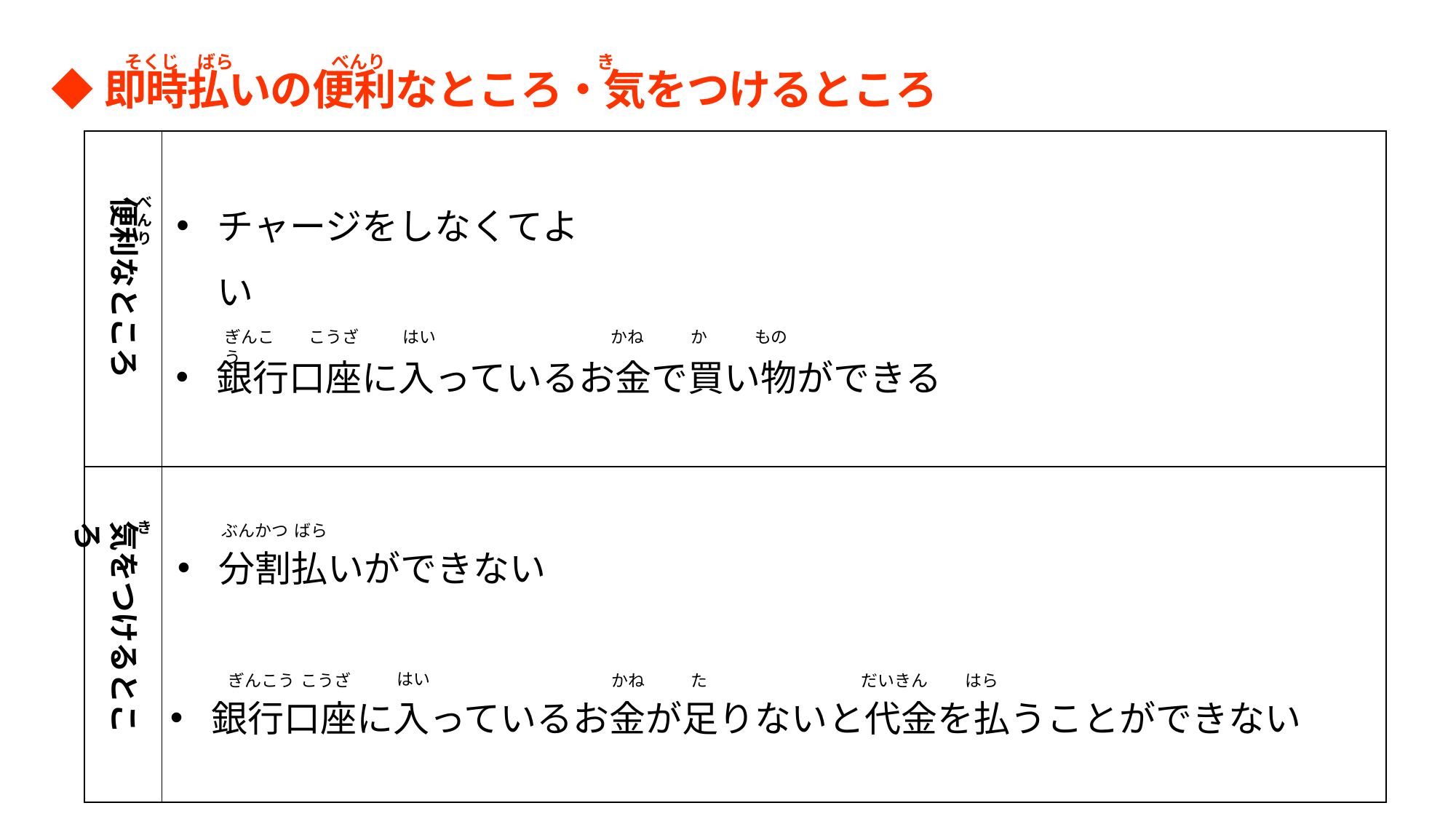

そくじ
ばら
べんり
き
◆即時払いの便利なところ・気をつけるところ
|  |  |
| --- | --- |
|  |  |
チャージをしなくてよい
便利なところ
べんり
ぎんこう
こうざ
はい
かね
か
もの
銀行口座に入っているお金で買い物ができる
気をつけるところ
き
ぶんかつ
ばら
分割払いができない
はい
ぎんこう
こうざ
かね
た
だいきん
はら
銀行口座に入っているお金が足りないと代金を払うことができない